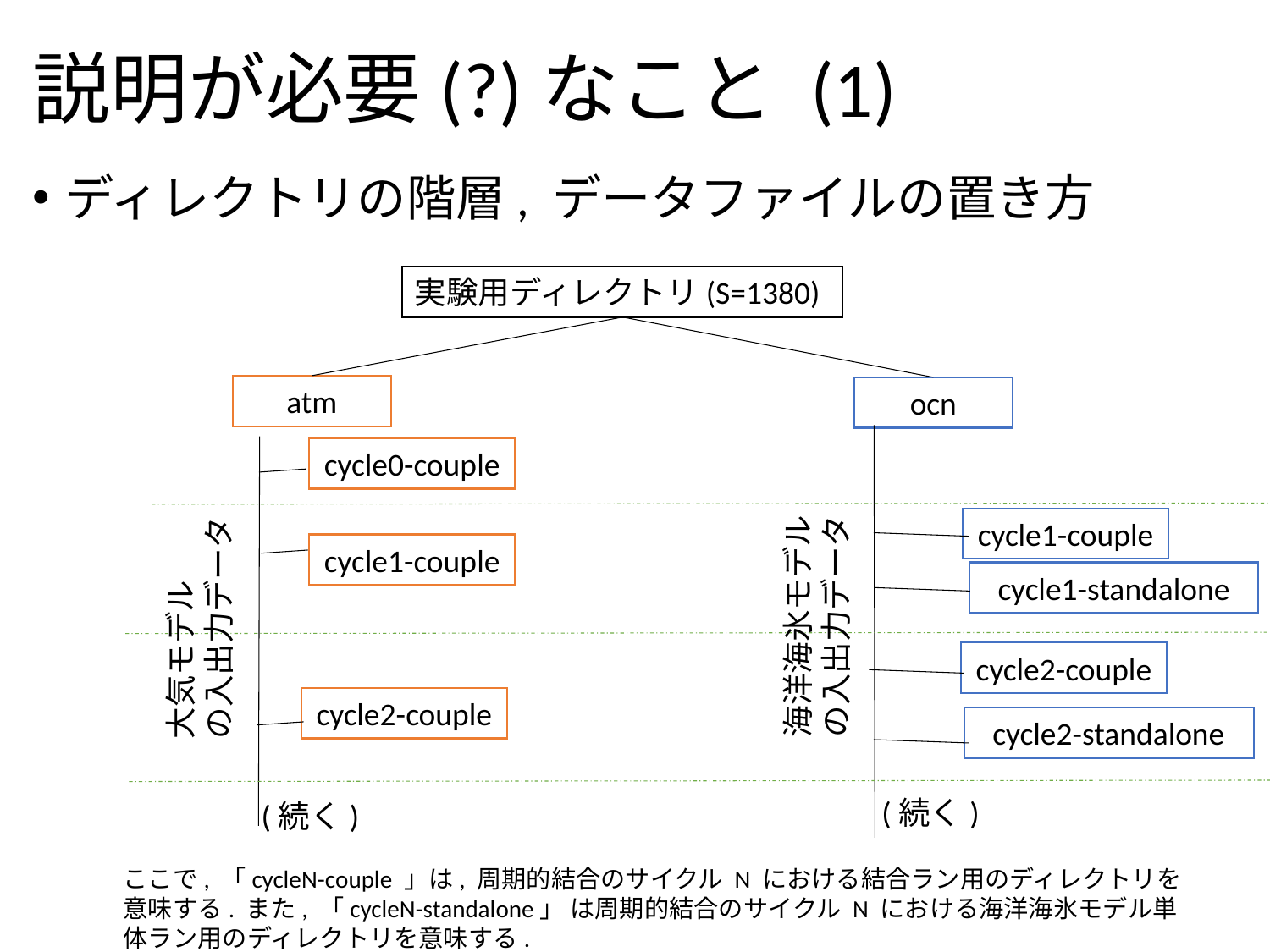

# 説明が必要(?)なこと (1)

ディレクトリの階層, データファイルの置き方

実験用ディレクトリ(S=1380)
atm
ocn
cycle0-couple
cycle1-couple
cycle1-couple
cycle1-standalone
海洋海氷モデル
の入出力データ
大気モデル
の入出力データ
cycle2-couple
cycle2-couple
cycle2-standalone
(続く)
(続く)
ここで, 「cycleN-couple 」は, 周期的結合のサイクル N における結合ラン用のディレクトリを意味する. また, 「cycleN-standalone」 は周期的結合のサイクル N における海洋海氷モデル単体ラン用のディレクトリを意味する.